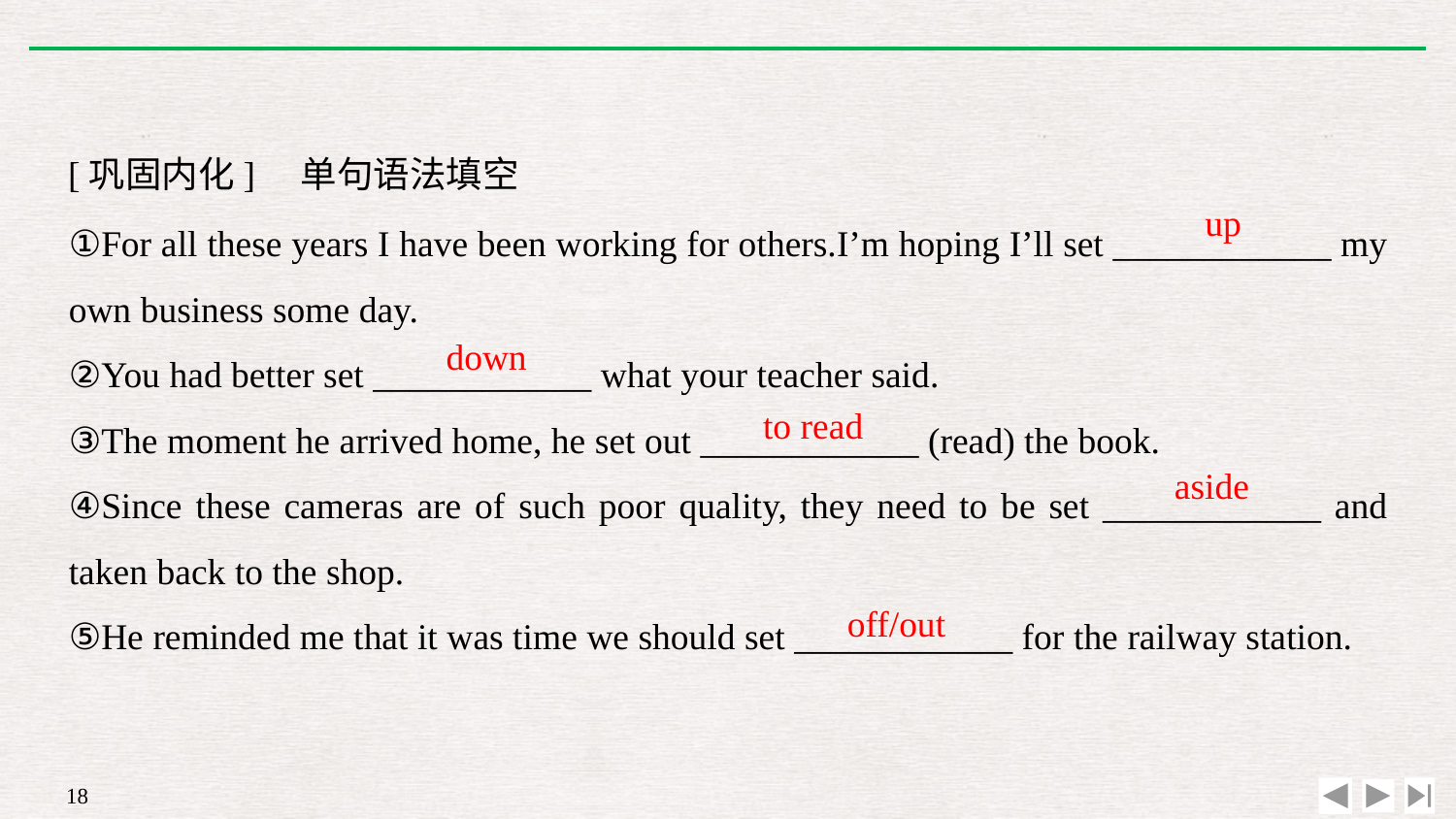

[巩固内化]　单句语法填空
①For all these years I have been working for others.I’m hoping I’ll set ____________ my own business some day.
②You had better set ____________ what your teacher said.
③The moment he arrived home, he set out ____________ (read) the book.
④Since these cameras are of such poor quality, they need to be set ____________ and taken back to the shop.
⑤He reminded me that it was time we should set ____________ for the railway station.
up
down
to read
aside
off/out